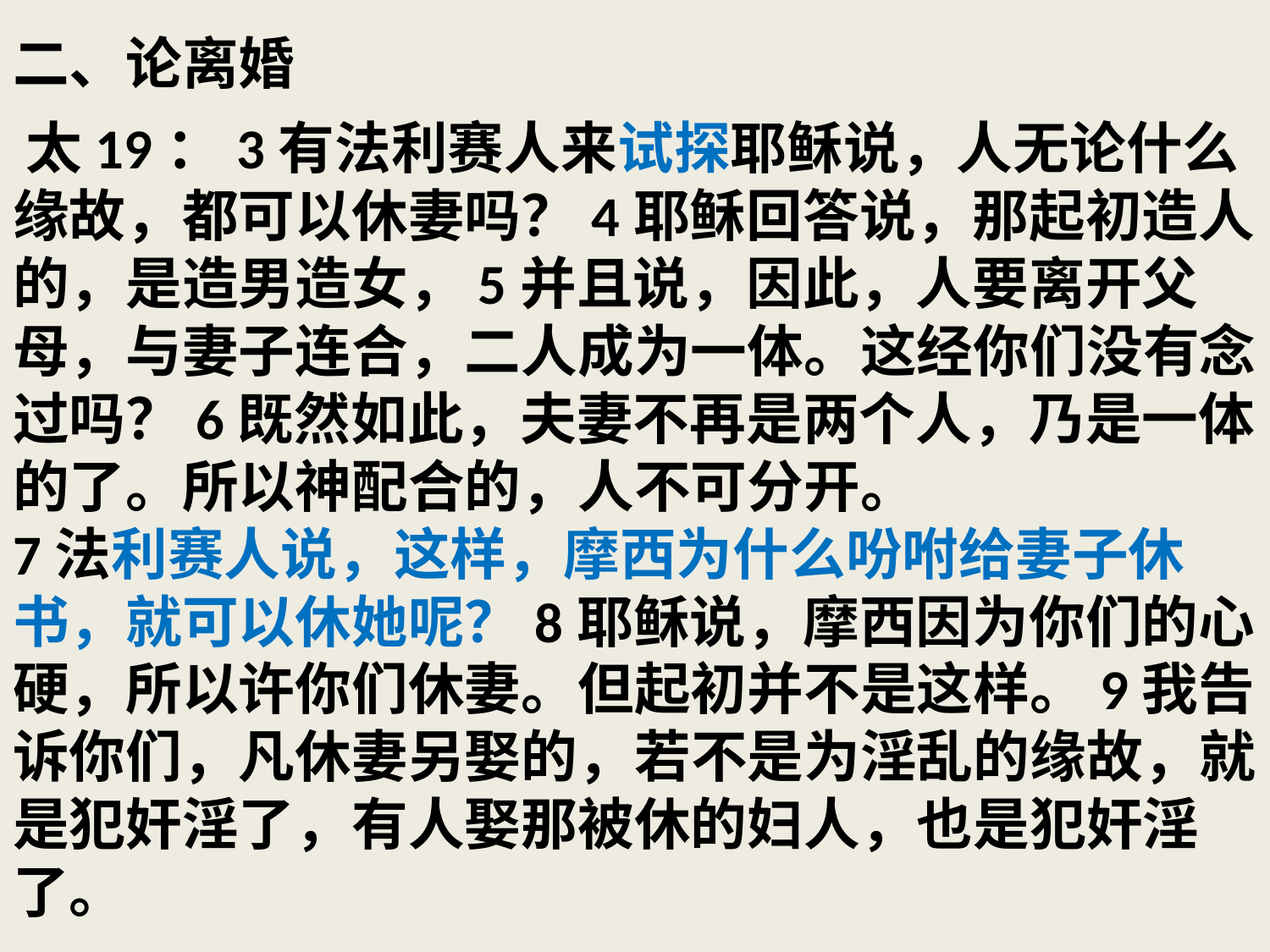

# 二、论离婚 太19：3有法利赛人来试探耶稣说，人无论什么缘故，都可以休妻吗？4耶稣回答说，那起初造人的，是造男造女，5并且说，因此，人要离开父母，与妻子连合，二人成为一体。这经你们没有念过吗？6既然如此，夫妻不再是两个人，乃是一体的了。所以神配合的，人不可分开。 7法利赛人说，这样，摩西为什么吩咐给妻子休书，就可以休她呢？8耶稣说，摩西因为你们的心硬，所以许你们休妻。但起初并不是这样。9我告诉你们，凡休妻另娶的，若不是为淫乱的缘故，就是犯奸淫了，有人娶那被休的妇人，也是犯奸淫了。